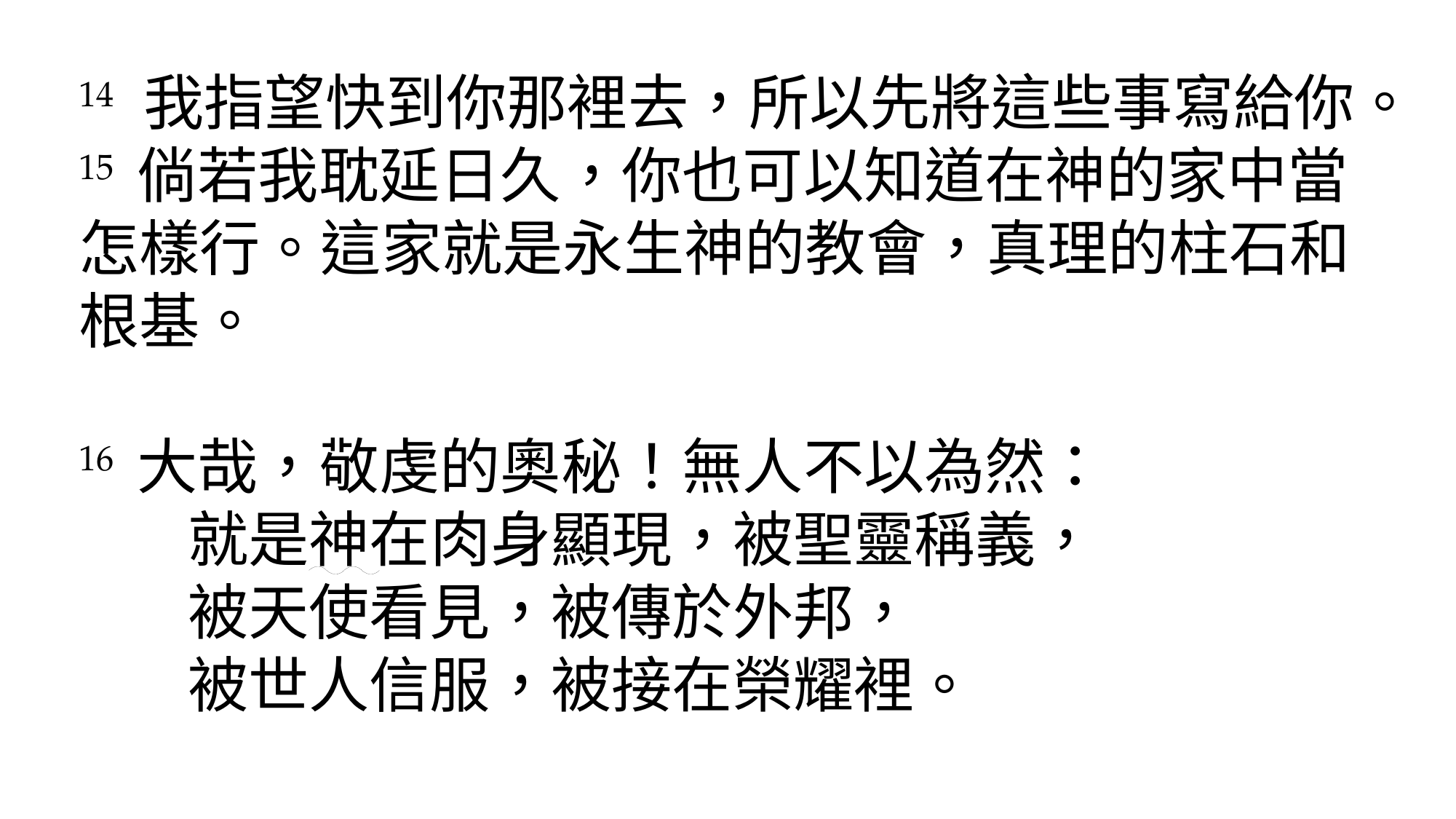

14 我指望快到你那裡去，所以先將這些事寫給你。
15 倘若我耽延日久，你也可以知道在神的家中當怎樣行。這家就是永生神的教會，真理的柱石和根基。

16 大哉，敬虔的奧秘！無人不以為然：
	就是神在肉身顯現，被聖靈稱義，
	被天使看見，被傳於外邦，
	被世人信服，被接在榮耀裡。